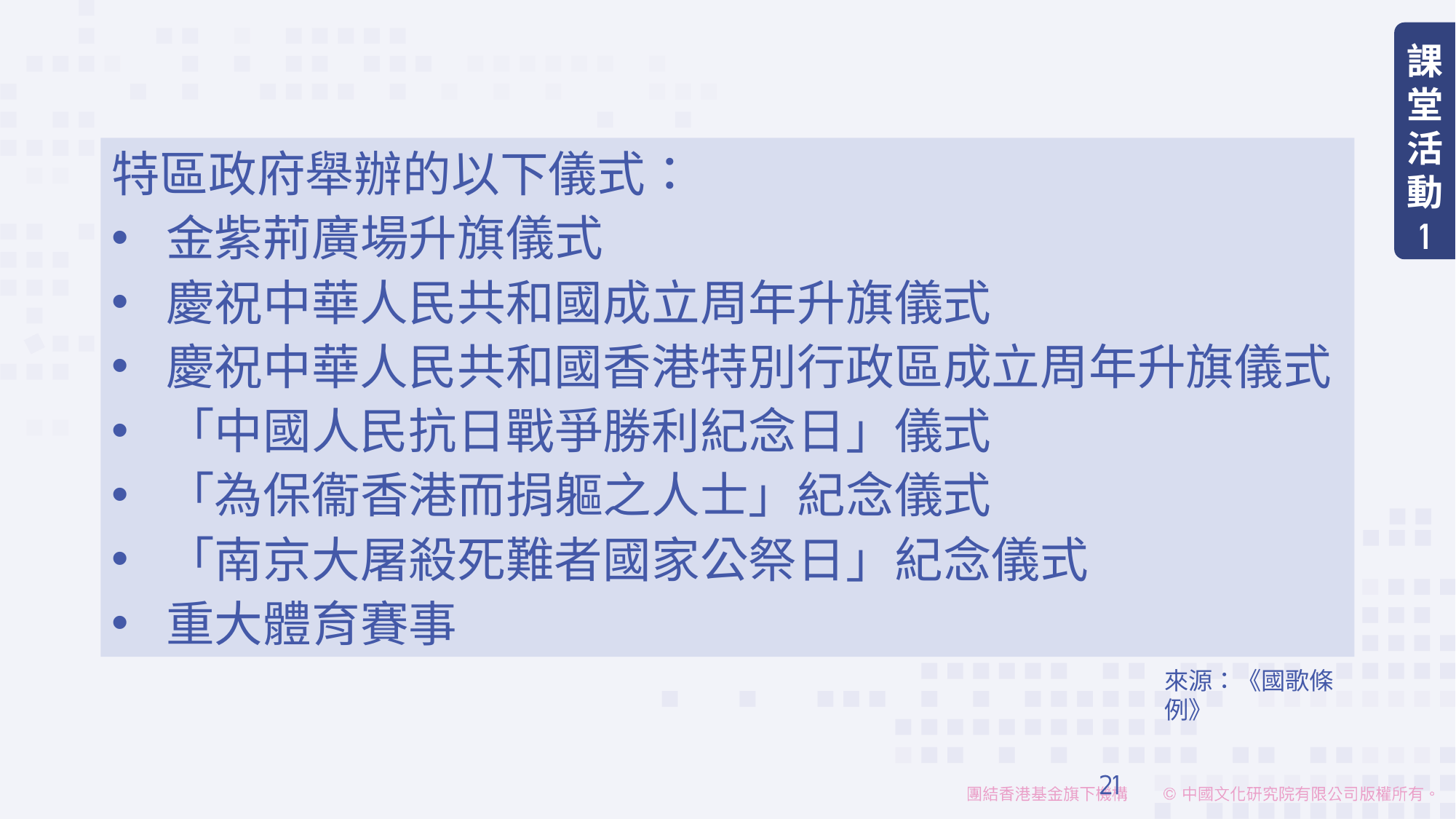

課堂活動
1

特區政府舉辦的以下儀式：
金紫荊廣場升旗儀式
慶祝中華人民共和國成立周年升旗儀式
慶祝中華人民共和國香港特別行政區成立周年升旗儀式
「中國人民抗日戰爭勝利紀念日」儀式
「為保衞香港而捐軀之人士」紀念儀式
「南京大屠殺死難者國家公祭日」紀念儀式
重大體育賽事
來源：《國歌條例》
21